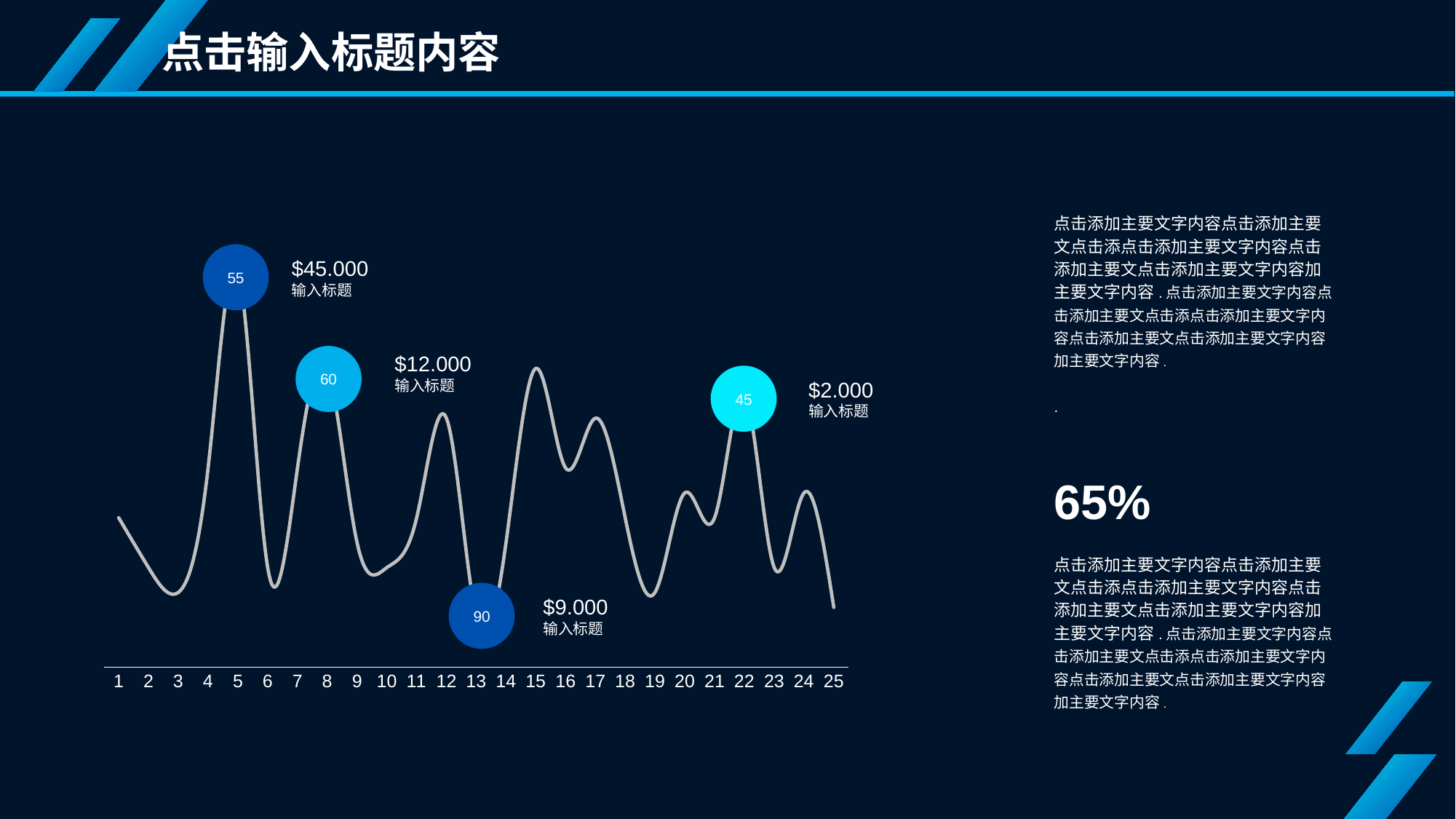

点击输入标题内容
点击添加主要文字内容点击添加主要文点击添点击添加主要文字内容点击添加主要文点击添加主要文字内容加主要文字内容.点击添加主要文字内容点击添加主要文点击添点击添加主要文字内容点击添加主要文点击添加主要文字内容加主要文字内容.

.

65%

点击添加主要文字内容点击添加主要文点击添点击添加主要文字内容点击添加主要文点击添加主要文字内容加主要文字内容.点击添加主要文字内容点击添加主要文点击添点击添加主要文字内容点击添加主要文点击添加主要文字内容加主要文字内容.

### Chart

| Category |  |
|---|---|
55
$45.000
输入标题
$12.000
输入标题
60
45
$2.000
输入标题
90
$9.000
输入标题